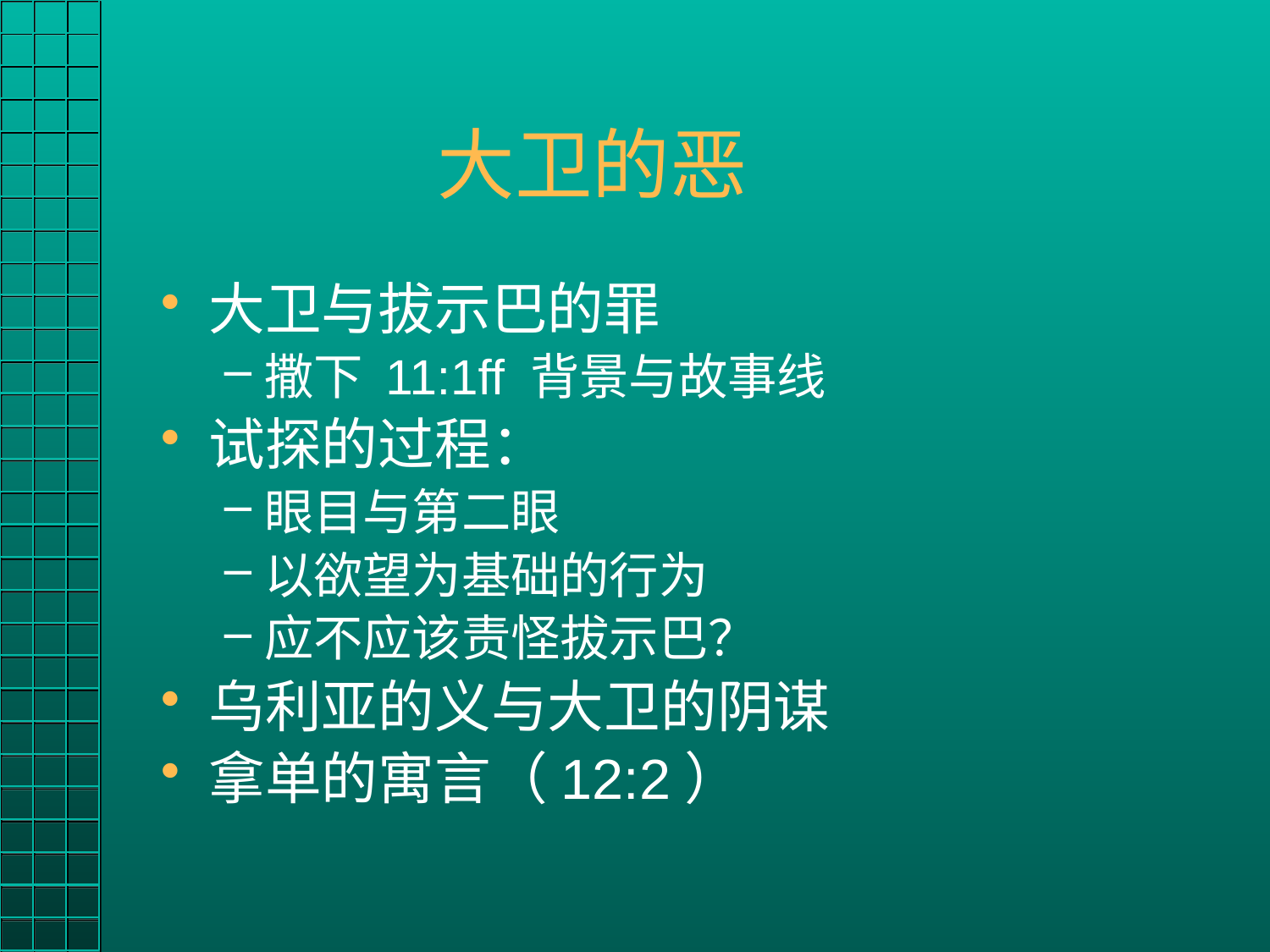

# 大卫的恶
大卫与拔示巴的罪
撒下 11:1ff 背景与故事线
试探的过程：
眼目与第二眼
以欲望为基础的行为
应不应该责怪拔示巴？
乌利亚的义与大卫的阴谋
拿单的寓言（12:2）